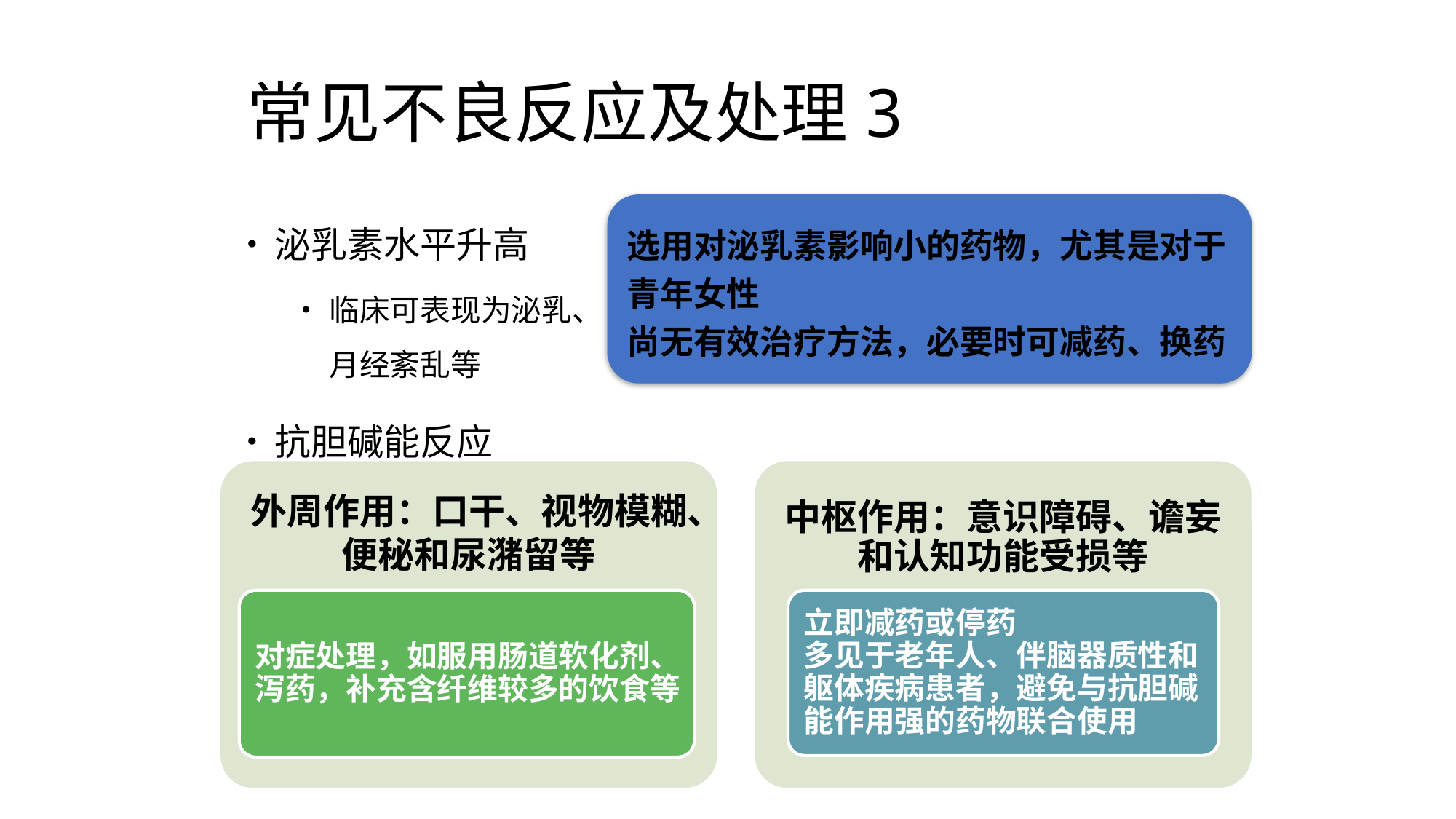

# 常见不良反应及处理3
泌乳素水平升高
临床可表现为泌乳、月经紊乱等
抗胆碱能反应

选用对泌乳素影响小的药物，尤其是对于青年女性
尚无有效治疗方法，必要时可减药、换药

外周作用：口干、视物模糊、便秘和尿潴留等
对症处理，如服用肠道软化剂、泻药，补充含纤维较多的饮食等

中枢作用：意识障碍、谵妄和认知功能受损等
立即减药或停药
多见于老年人、伴脑器质性和躯体疾病患者，避免与抗胆碱能作用强的药物联合使用